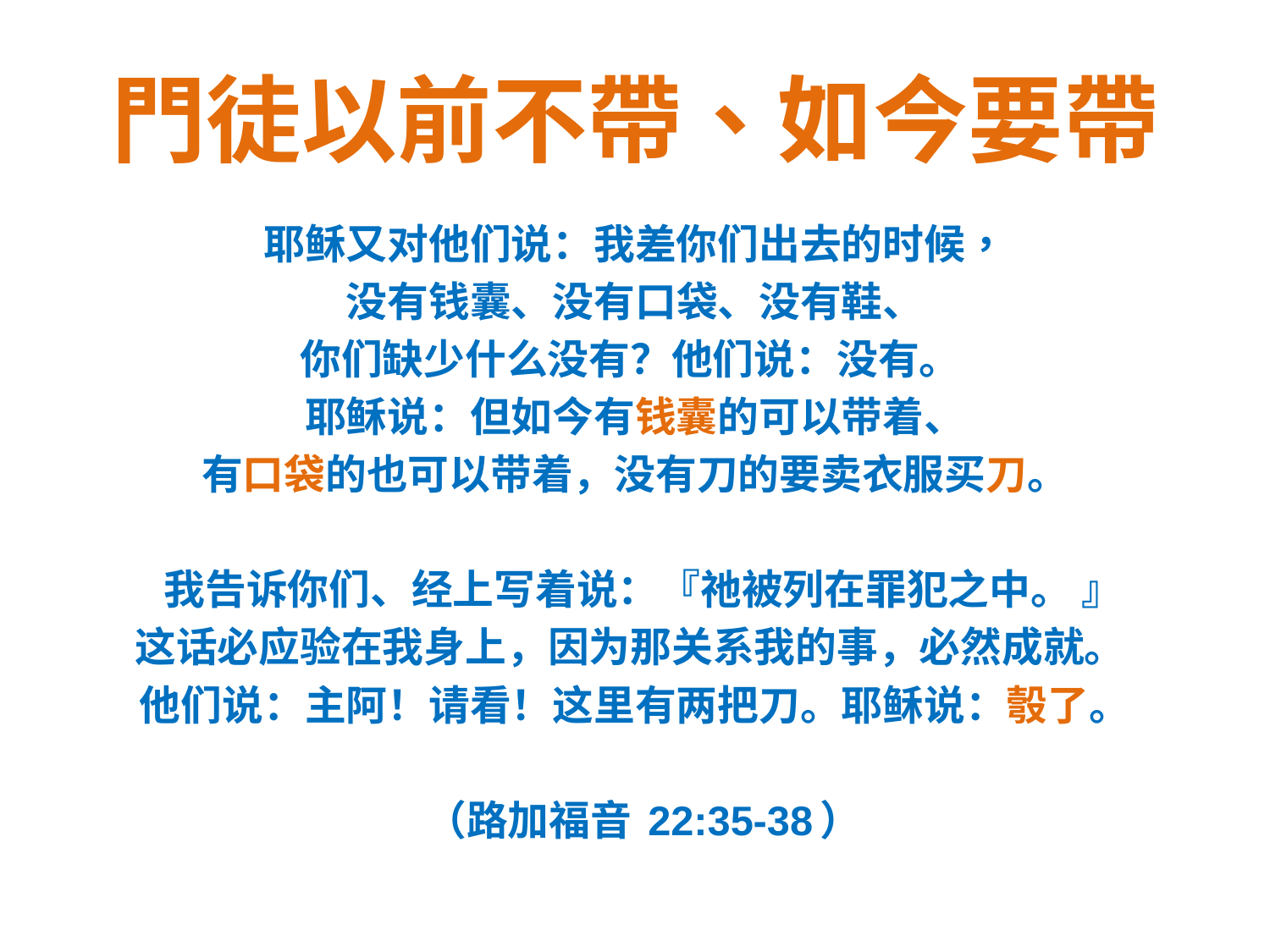

# 門徒以前不帶、如今要帶
耶稣又对他们说：我差你们出去的时候，
没有钱囊、没有口袋、没有鞋、
你们缺少什么没有？他们说：没有。
耶稣说：但如今有钱囊的可以带着、
有口袋的也可以带着，没有刀的要卖衣服买刀。

 我告诉你们、经上写着说：『祂被列在罪犯之中。 』
这话必应验在我身上，因为那关系我的事，必然成就。
他们说：主阿！请看！这里有两把刀。耶稣说：彀了。

 （路加福音 22:35-38）